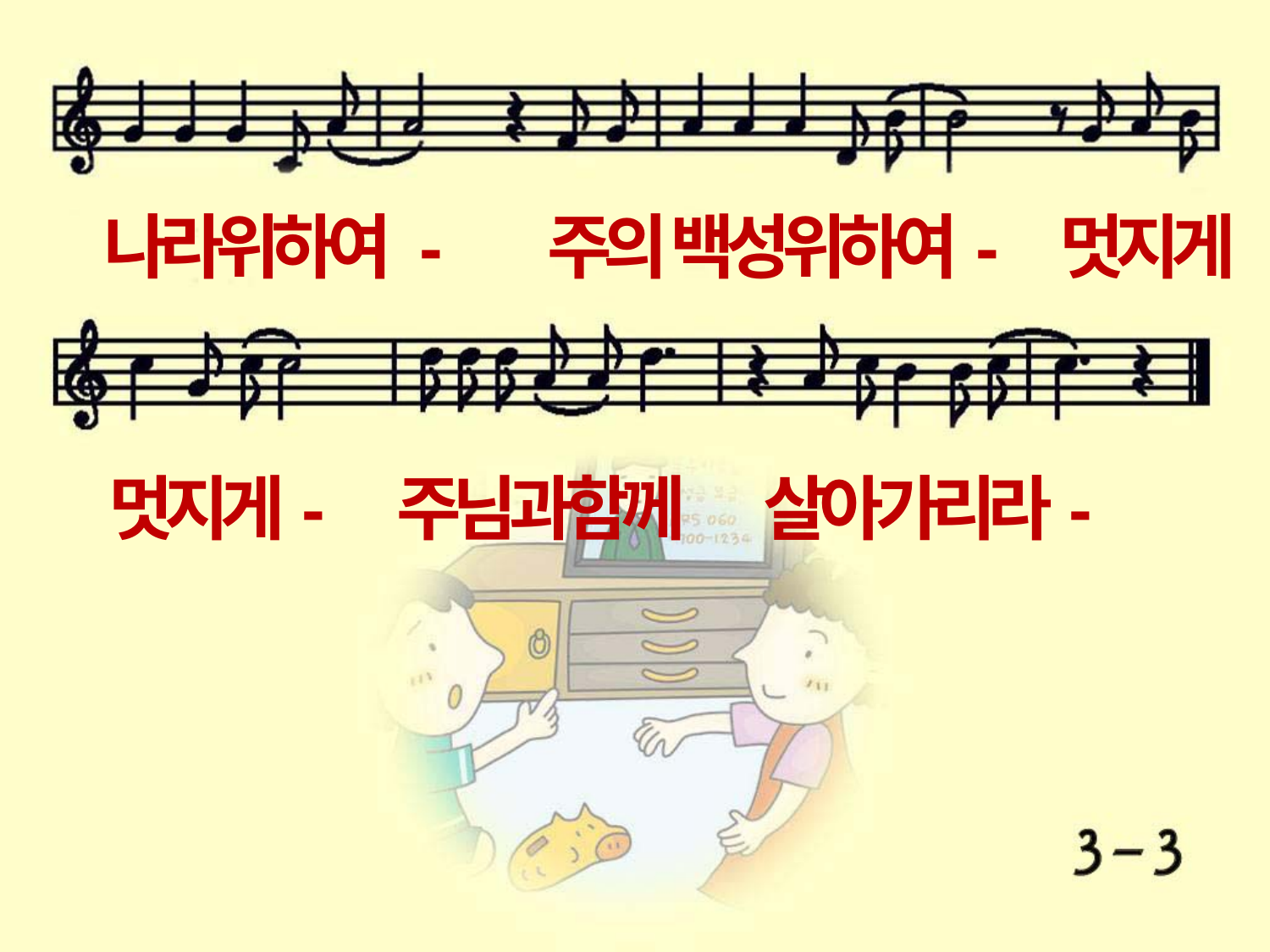

나라위하여 -        주의 백성위하여-    멋지게
멋지게-     주님과함께        살아가리라-